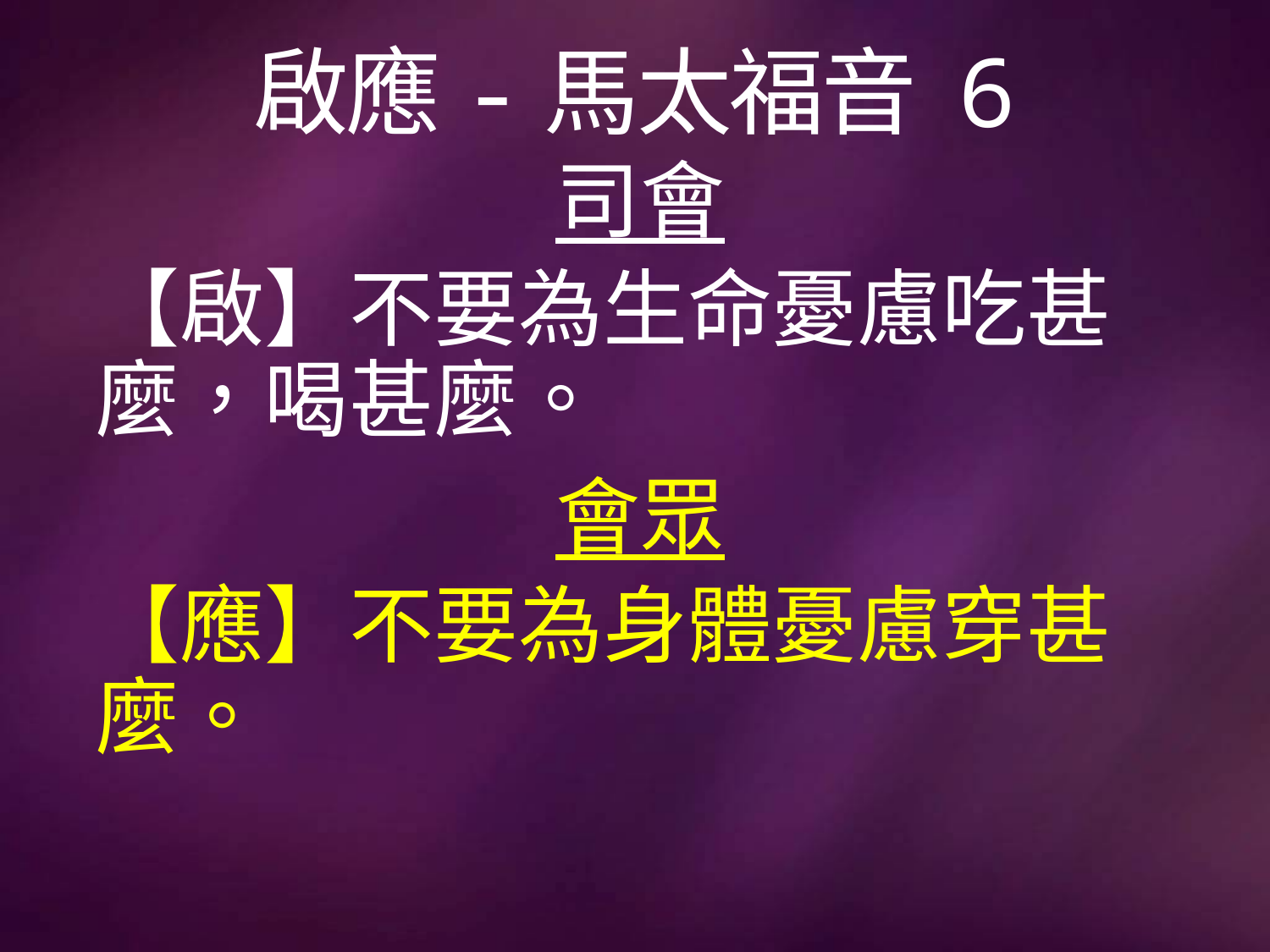

# 啟應-馬太福音 6
司會
【啟】不要為生命憂慮吃甚麼，喝甚麼。

會眾
【應】不要為身體憂慮穿甚麼。